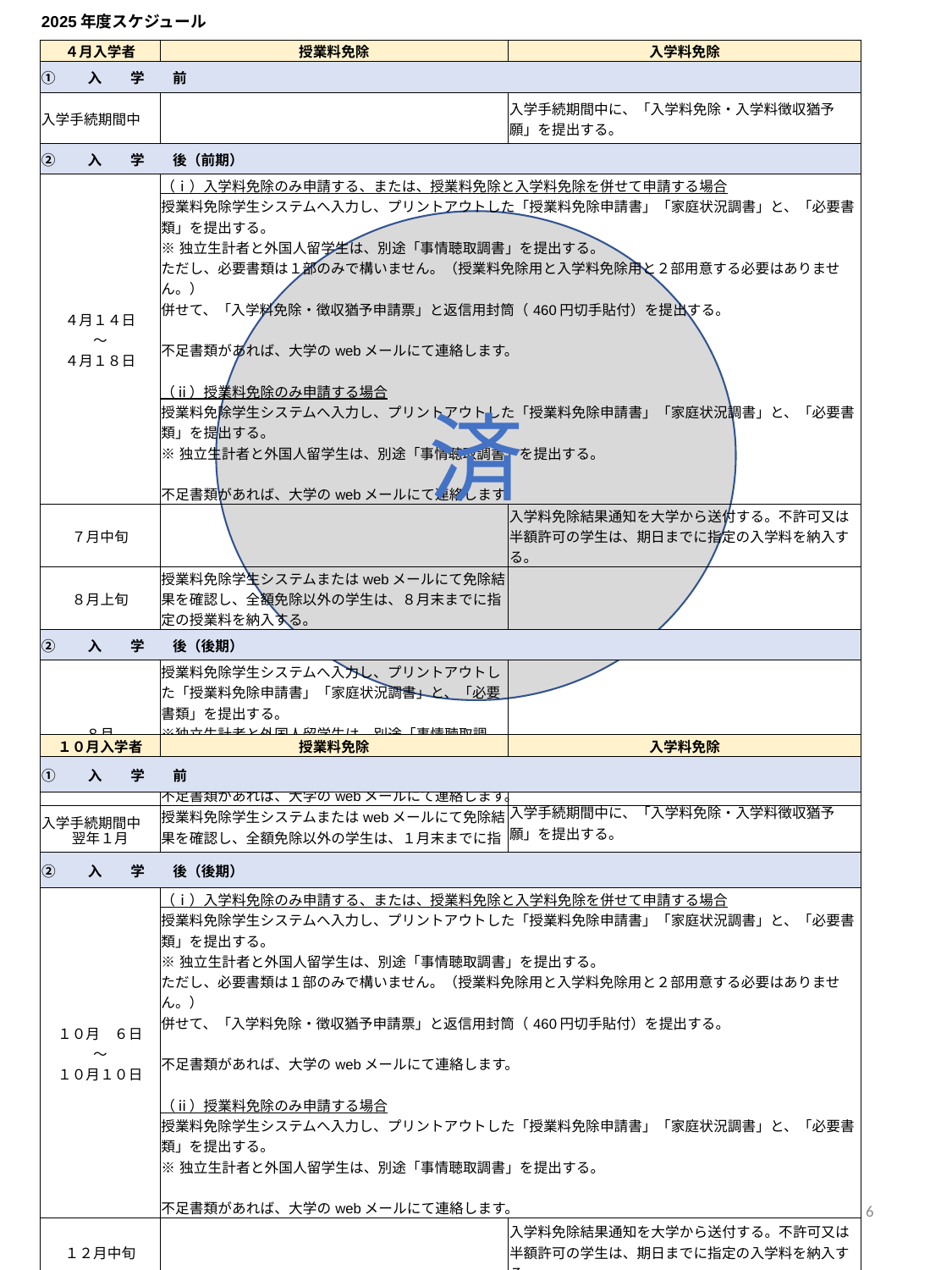

| 2025年度スケジュール |  |  |
| --- | --- | --- |
| ４月入学者 | 授業料免除 | 入学料免除 |
| ①　　入　　学　　前 |  |  |
| 入学手続期間中 |  | 入学手続期間中に、「入学料免除・入学料徴収猶予願」を提出する。 |
| ②　　入　　学　　後（前期） |  |  |
| ４月１４日 ～ ４月１８日 | （ⅰ）入学料免除のみ申請する、または、授業料免除と入学料免除を併せて申請する場合 授業料免除学生システムへ入力し、プリントアウトした「授業料免除申請書」「家庭状況調書」と、「必要書類」を提出する。 ※独立生計者と外国人留学生は、別途「事情聴取調書」を提出する。 ただし、必要書類は１部のみで構いません。（授業料免除用と入学料免除用と２部用意する必要はありません。） 併せて、「入学料免除・徴収猶予申請票」と返信用封筒（460円切手貼付）を提出する。 不足書類があれば、大学のwebメールにて連絡します。 （ⅱ）授業料免除のみ申請する場合 授業料免除学生システムへ入力し、プリントアウトした「授業料免除申請書」「家庭状況調書」と、「必要書類」を提出する。 ※独立生計者と外国人留学生は、別途「事情聴取調書」を提出する。 不足書類があれば、大学のwebメールにて連絡します。 |  |
| ７月中旬 |  | 入学料免除結果通知を大学から送付する。不許可又は半額許可の学生は、期日までに指定の入学料を納入する。 |
| ８月上旬 | 授業料免除学生システムまたはwebメールにて免除結果を確認し、全額免除以外の学生は、８月末までに指定の授業料を納入する。 |  |
| ②　　入　　学　　後（後期） |  |  |
| ８月 | 授業料免除学生システムへ入力し、プリントアウトした「授業料免除申請書」「家庭状況調書」と、「必要書類」を提出する。 ※独立生計者と外国人留学生は、別途「事情聴取調書」を提出する。 不足書類があれば、大学のwebメールにて連絡します。 |  |
| 翌年１月 | 授業料免除学生システムまたはwebメールにて免除結果を確認し、全額免除以外の学生は、１月末までに指定の授業料を納入する。 |  |

済
| １０月入学者 | 授業料免除 | 入学料免除 |
| --- | --- | --- |
| ①　　入　　学　　前 |  |  |
| 入学手続期間中 |  | 入学手続期間中に、「入学料免除・入学料徴収猶予願」を提出する。 |
| ②　　入　　学　　後（後期） |  |  |
| １０月　６日 ～ １０月１０日 | （ⅰ）入学料免除のみ申請する、または、授業料免除と入学料免除を併せて申請する場合 授業料免除学生システムへ入力し、プリントアウトした「授業料免除申請書」「家庭状況調書」と、「必要書類」を提出する。 ※独立生計者と外国人留学生は、別途「事情聴取調書」を提出する。 ただし、必要書類は１部のみで構いません。（授業料免除用と入学料免除用と２部用意する必要はありません。） 併せて、「入学料免除・徴収猶予申請票」と返信用封筒（460円切手貼付）を提出する。 不足書類があれば、大学のwebメールにて連絡します。 （ⅱ）授業料免除のみ申請する場合 授業料免除学生システムへ入力し、プリントアウトした「授業料免除申請書」「家庭状況調書」と、「必要書類」を提出する。 ※独立生計者と外国人留学生は、別途「事情聴取調書」を提出する。 不足書類があれば、大学のwebメールにて連絡します。 |  |
| １２月中旬 |  | 入学料免除結果通知を大学から送付する。不許可又は半額許可の学生は、期日までに指定の入学料を納入する。 |
| 翌年１月上旬 | 授業料免除学生システムまたはwebメールにて免除結果を確認し、全額免除以外の学生は、１月末までに指定の授業料を納入する。 |  |
6